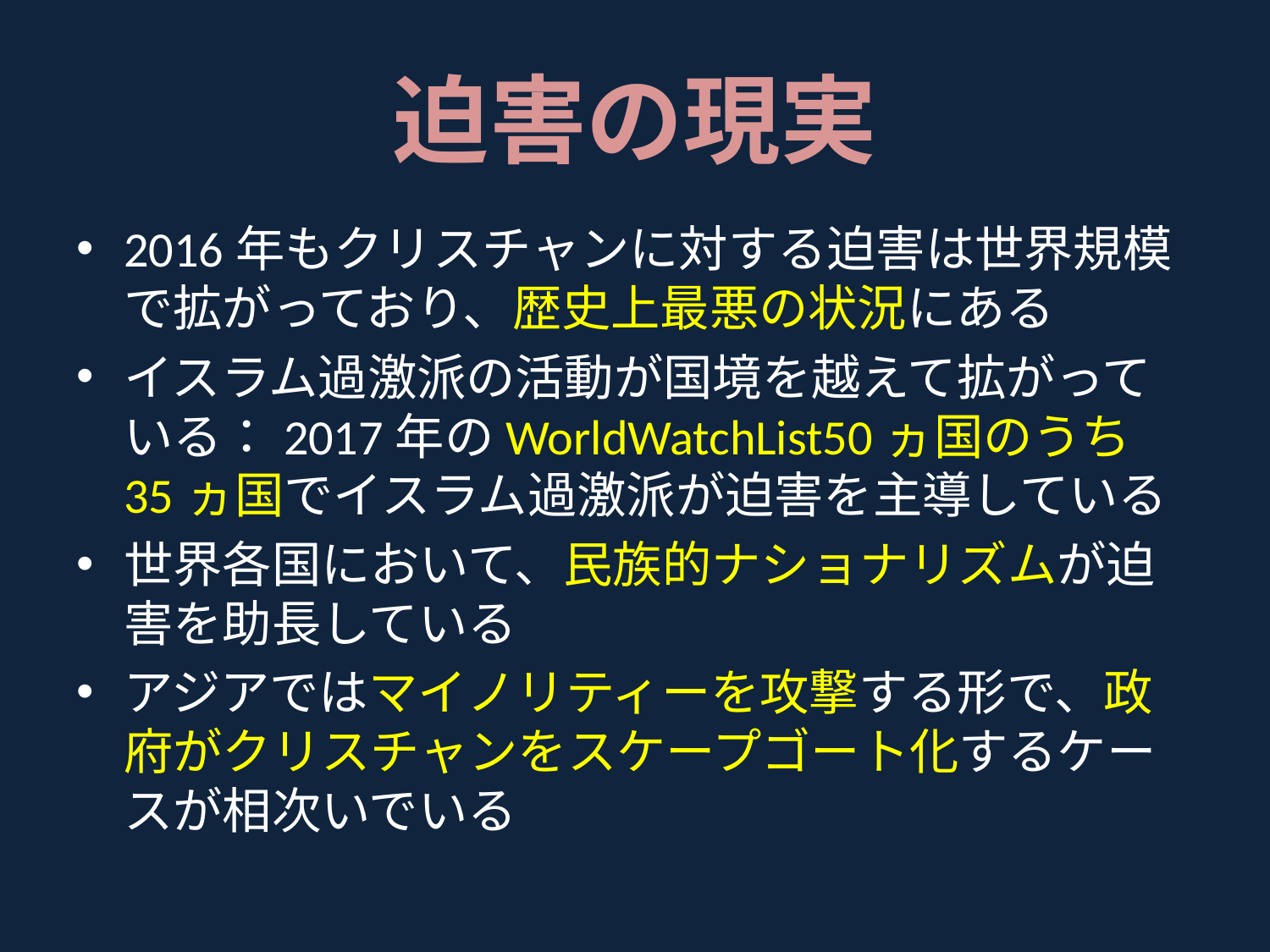

# 迫害の現実
2016年もクリスチャンに対する迫害は世界規模で拡がっており、歴史上最悪の状況にある
イスラム過激派の活動が国境を越えて拡がっている：2017年のWorldWatchList50ヵ国のうち35ヵ国でイスラム過激派が迫害を主導している
世界各国において、民族的ナショナリズムが迫害を助長している
アジアではマイノリティーを攻撃する形で、政府がクリスチャンをスケープゴート化するケースが相次いでいる